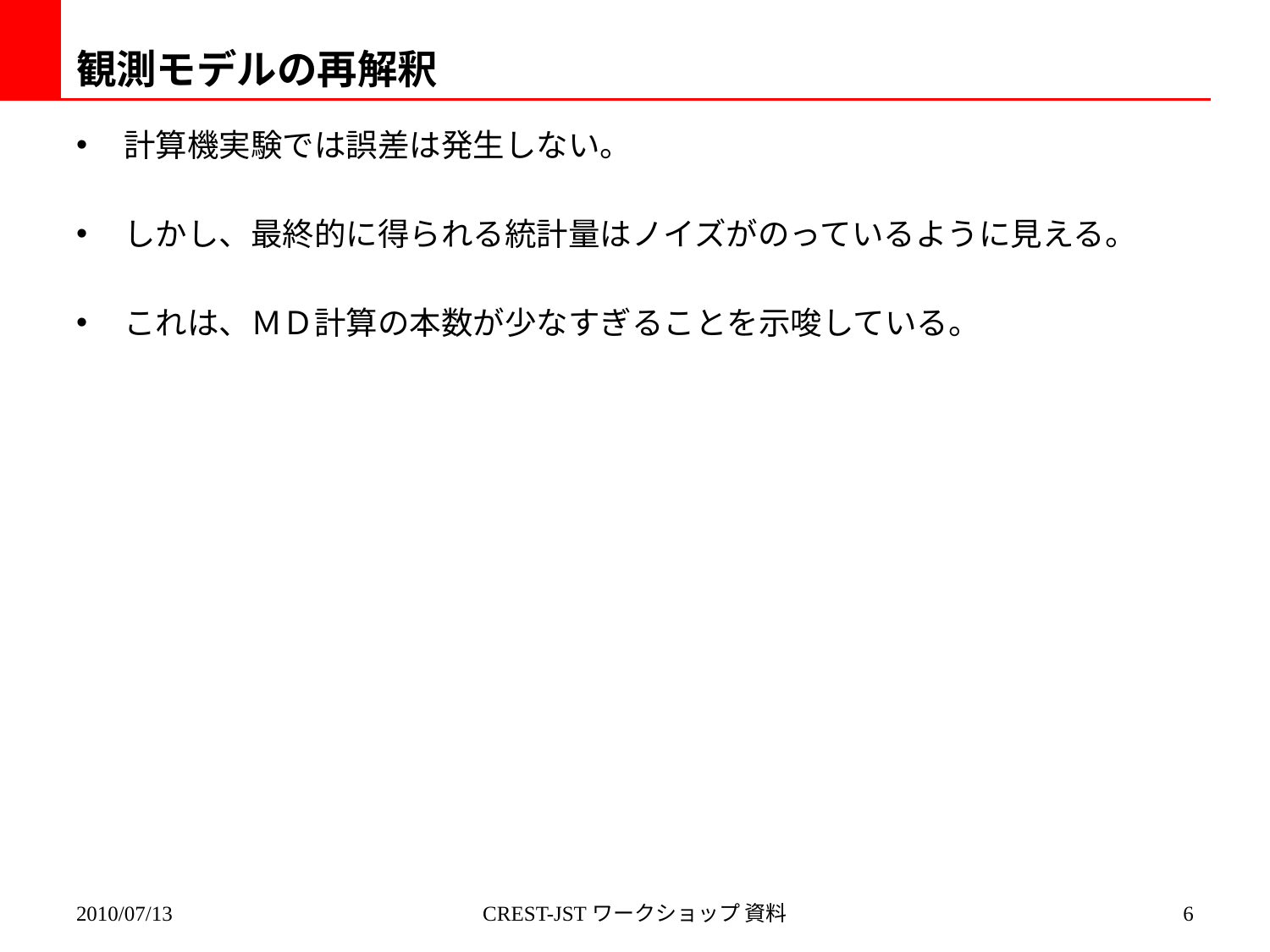

# 観測モデルの再解釈
計算機実験では誤差は発生しない。

しかし、最終的に得られる統計量はノイズがのっているように見える。

これは、ＭＤ計算の本数が少なすぎることを示唆している。

2010/07/13
CREST-JSTワークショップ 資料
6